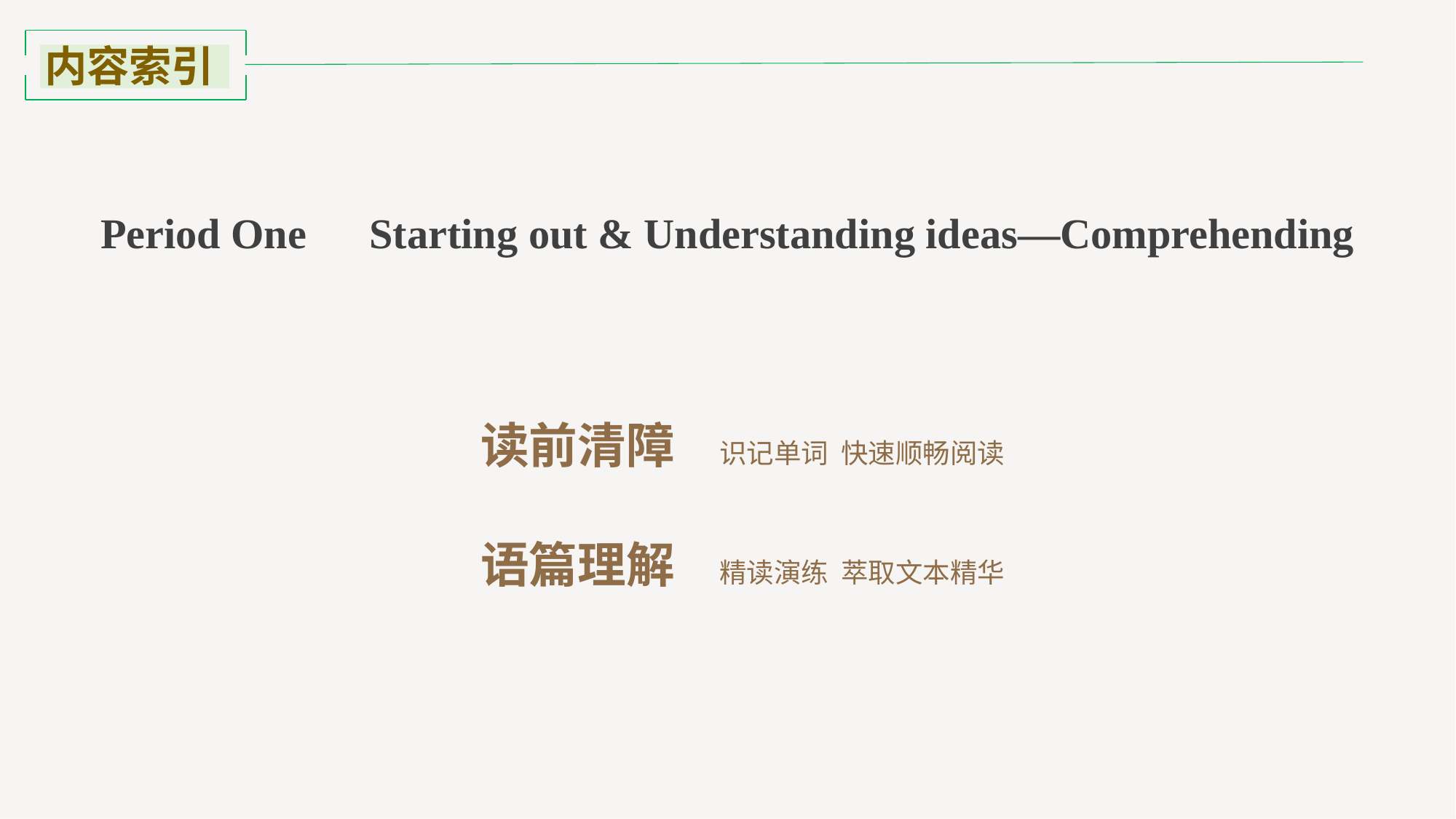

内容索引
Period One　Starting out & Understanding ideas—Comprehending
读前清障    识记单词  快速顺畅阅读
语篇理解    精读演练  萃取文本精华